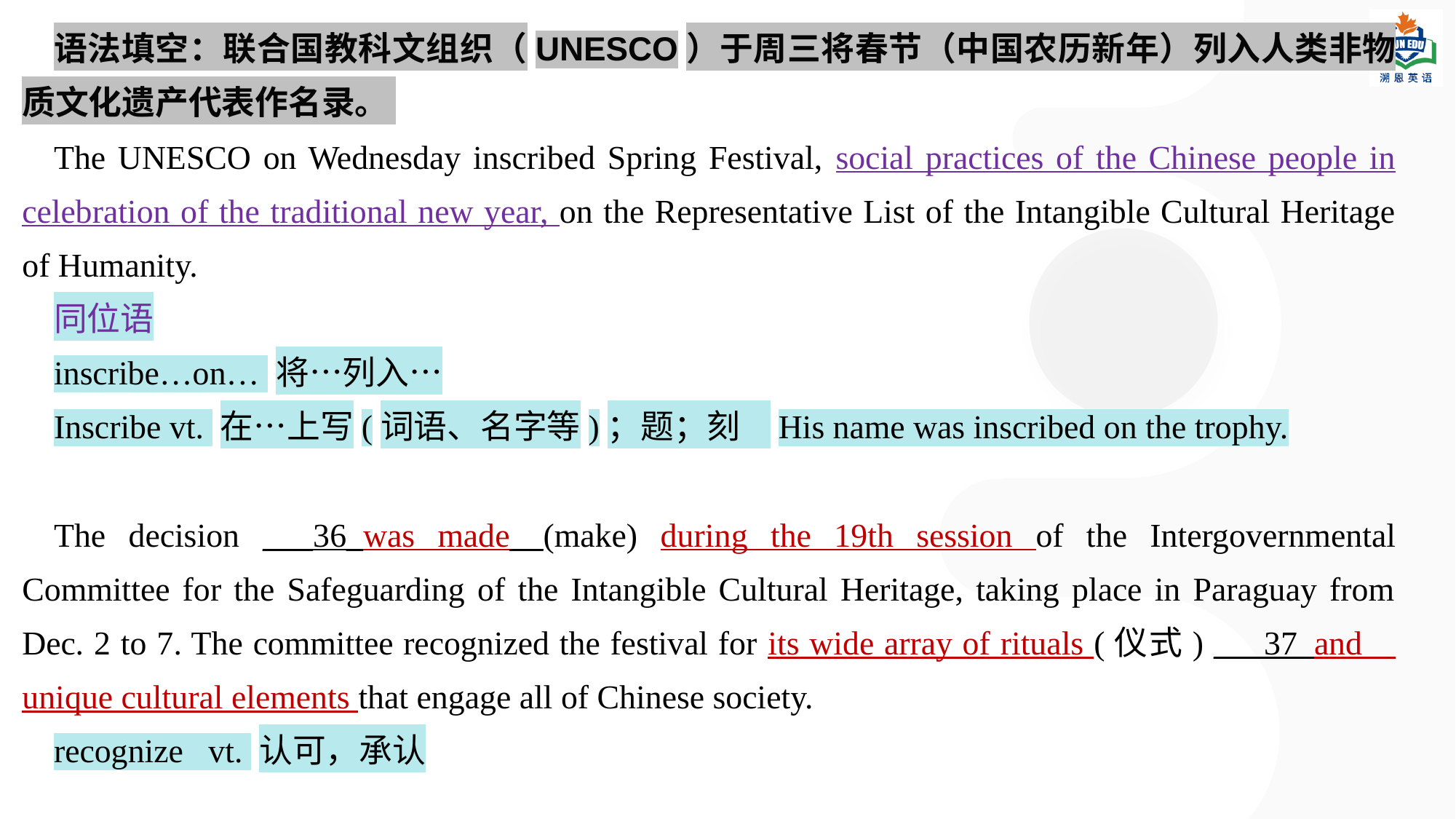

语法填空：联合国教科文组织（UNESCO）于周三将春节（中国农历新年）列入人类非物质文化遗产代表作名录。
The UNESCO on Wednesday inscribed Spring Festival, social practices of the Chinese people in celebration of the traditional new year, on the Representative List of the Intangible Cultural Heritage of Humanity.
同位语
inscribe…on… 将…列入…
Inscribe vt. 在…上写(词语、名字等)；题；刻    His name was inscribed on the trophy.

The decision ___36_was made__(make) during the 19th session of the Intergovernmental Committee for the Safeguarding of the Intangible Cultural Heritage, taking place in Paraguay from Dec. 2 to 7. The committee recognized the festival for its wide array of rituals (仪式) ___37_and__ unique cultural elements that engage all of Chinese society.
recognize   vt. 认可，承认